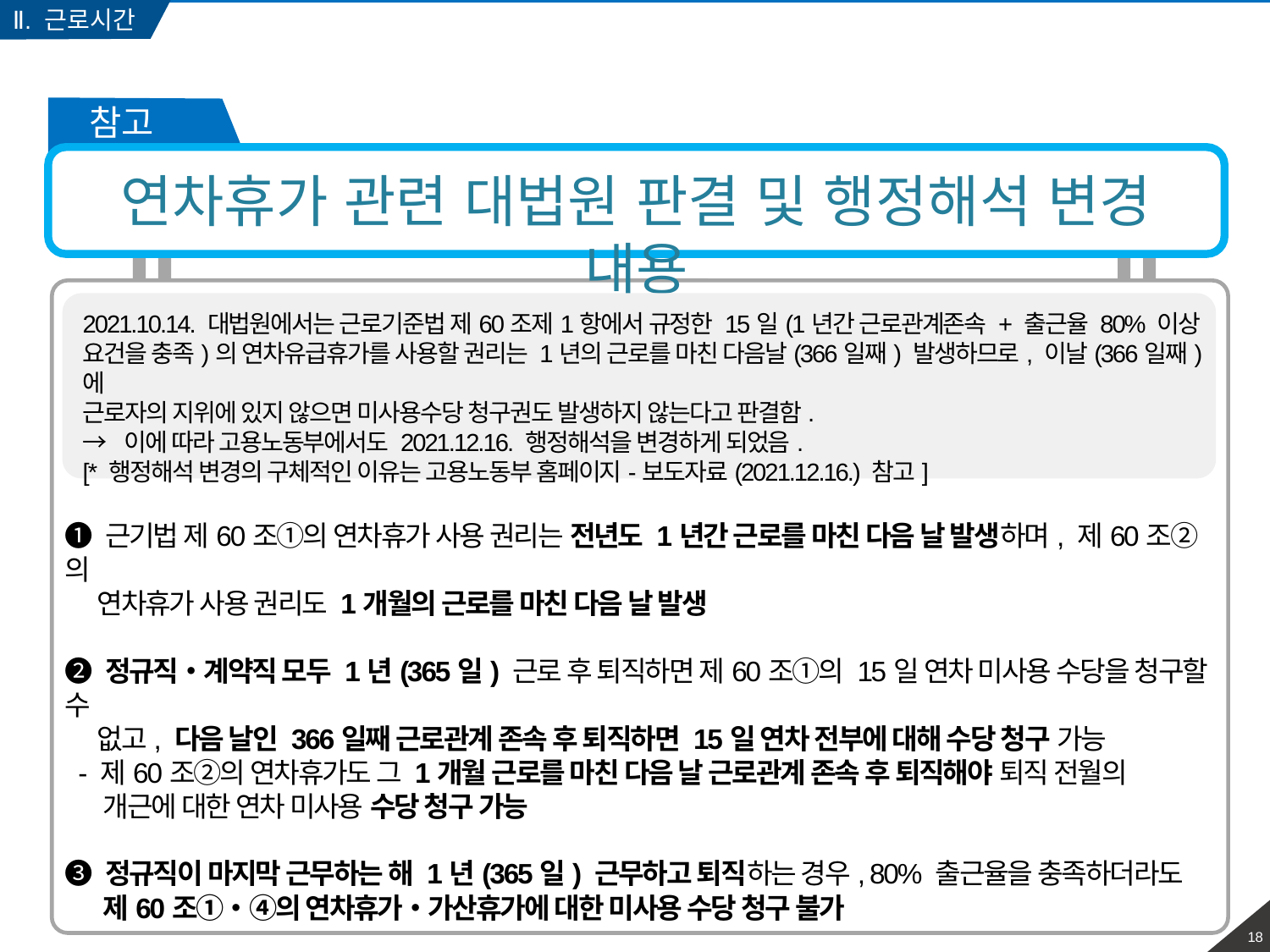

Ⅱ. 근로시간

참고

연차휴가 관련 대법원 판결 및 행정해석 변경 내용

2021.10.14. 대법원에서는 근로기준법 제60조제1항에서 규정한 15일(1년간 근로관계존속 + 출근율 80% 이상
요건을 충족)의 연차유급휴가를 사용할 권리는 1년의 근로를 마친 다음날(366일째) 발생하므로, 이날(366일째)에
근로자의 지위에 있지 않으면 미사용수당 청구권도 발생하지 않는다고 판결함.
→  이에 따라 고용노동부에서도 2021.12.16. 행정해석을 변경하게 되었음.
[* 행정해석 변경의 구체적인 이유는 고용노동부 홈페이지-보도자료(2021.12.16.) 참고]
➊ 근기법 제60조①의 연차휴가 사용 권리는 전년도 1년간 근로를 마친 다음 날 발생하며, 제60조②의
    연차휴가 사용 권리도 1개월의 근로를 마친 다음 날 발생

➋ 정규직‧계약직 모두 1년(365일) 근로 후 퇴직하면 제60조①의 15일 연차 미사용 수당을 청구할 수
    없고, 다음 날인 366일째 근로관계 존속 후 퇴직하면 15일 연차 전부에 대해 수당 청구 가능
  - 제60조②의 연차휴가도 그 1개월 근로를 마친 다음 날 근로관계 존속 후 퇴직해야 퇴직 전월의
     개근에 대한 연차 미사용 수당 청구 가능

➌ 정규직이 마지막 근무하는 해 1년(365일) 근무하고 퇴직하는 경우, 80% 출근율을 충족하더라도
     제60조①‧④의 연차휴가‧가산휴가에 대한 미사용 수당 청구 불가

18